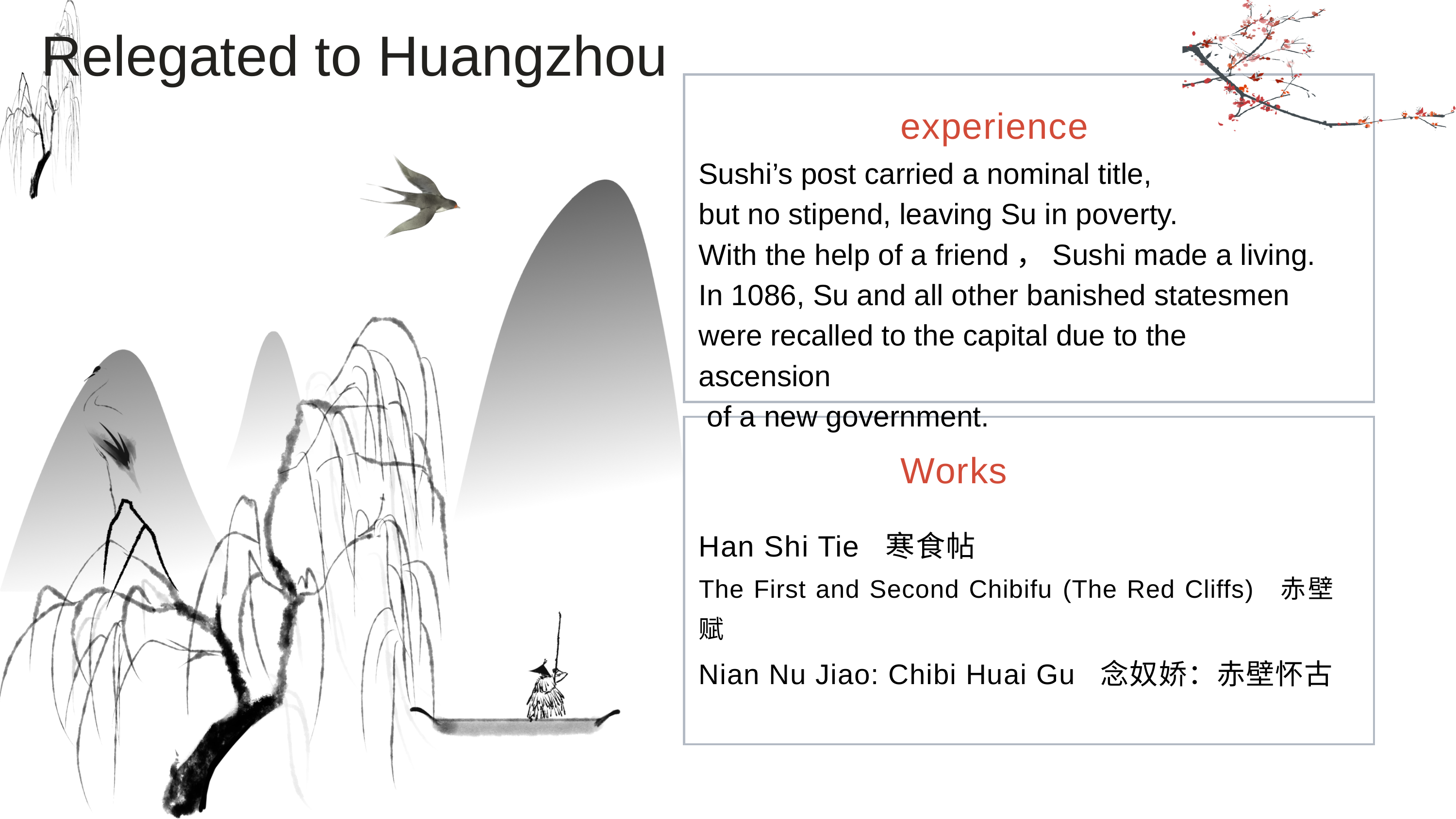

Relegated to Huangzhou

experience
Sushi’s post carried a nominal title,
but no stipend, leaving Su in poverty.
With the help of a friend，Sushi made a living.
In 1086, Su and all other banished statesmen
were recalled to the capital due to the ascension
 of a new government.

Works
Han Shi Tie  寒食帖
The First and Second Chibifu (The Red Cliffs)  赤壁赋
Nian Nu Jiao: Chibi Huai Gu  念奴娇：赤壁怀古